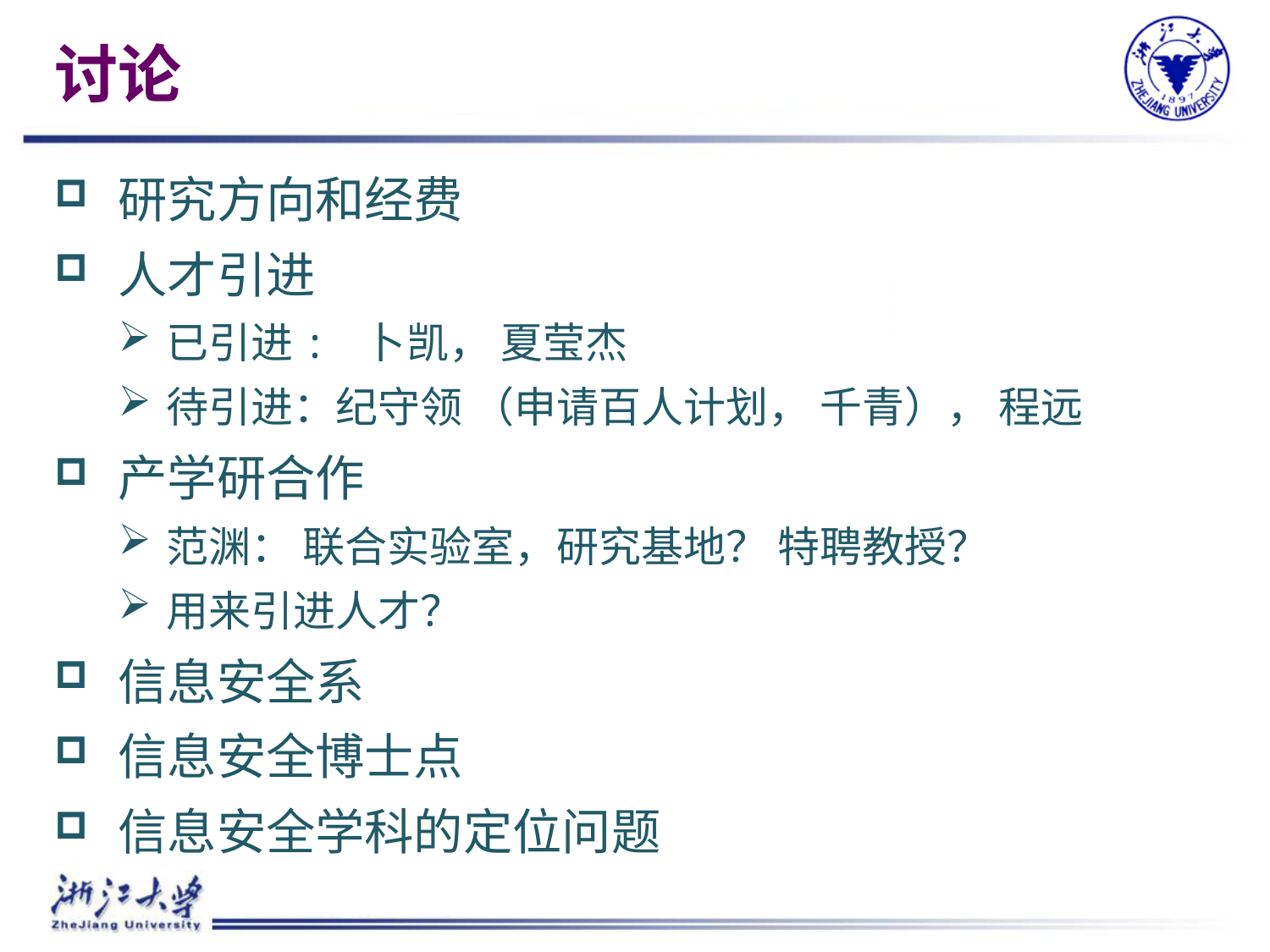

# 讨论
研究方向和经费
人才引进
已引进: 卜凯， 夏莹杰
待引进：纪守领 （申请百人计划， 千青）， 程远
产学研合作
范渊： 联合实验室，研究基地？ 特聘教授？
用来引进人才？
信息安全系
信息安全博士点
信息安全学科的定位问题